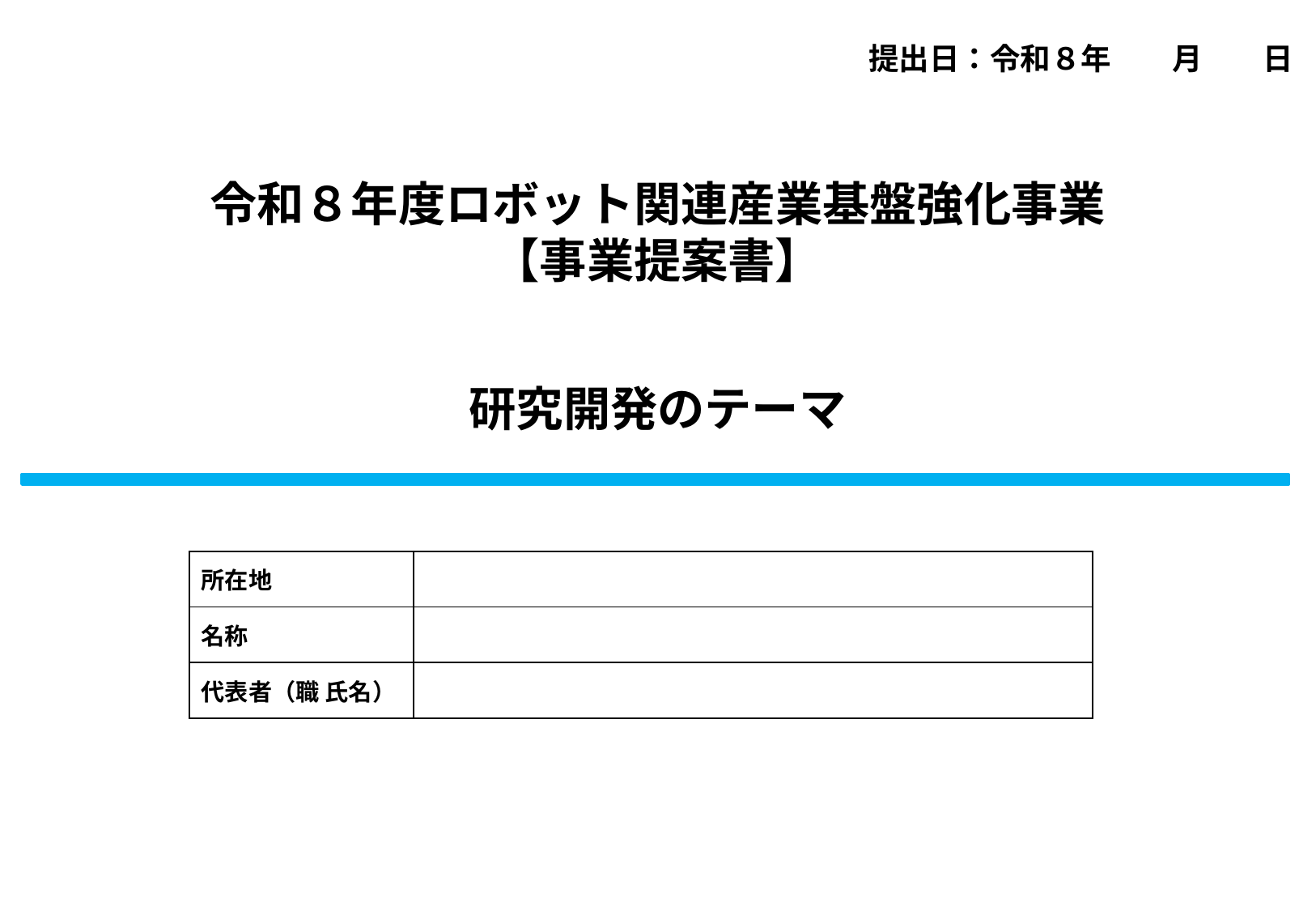

提出日：令和８年　　月　　日
令和８年度ロボット関連産業基盤強化事業
【事業提案書】
# 研究開発のテーマ
| 所在地 |  |
| --- | --- |
| 名称 |  |
| 代表者（職 氏名） |  |